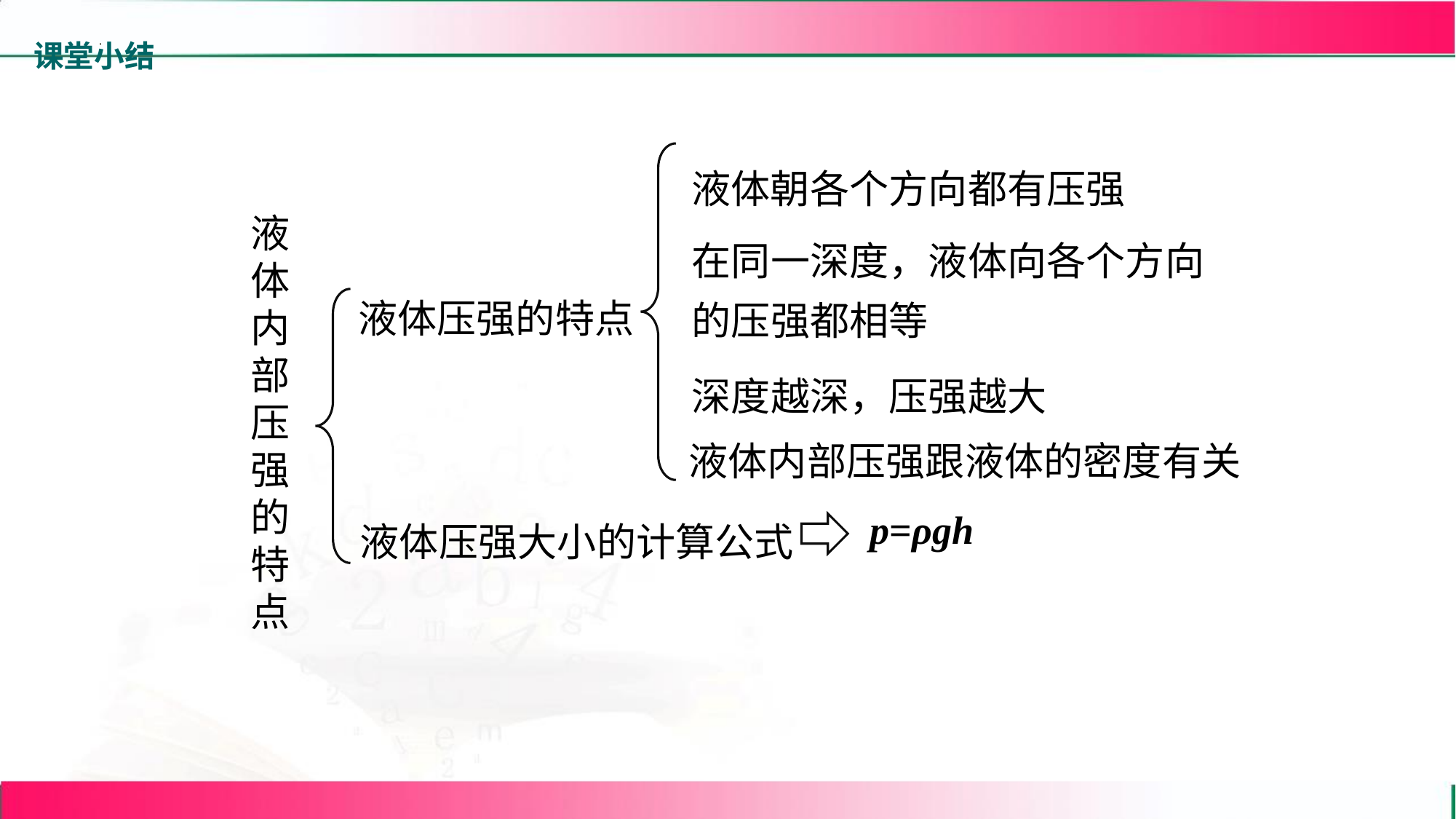

课堂小结

液体朝各个方向都有压强
液体内部压强
的特点
在同一深度，液体向各个方向的压强都相等
液体压强的特点

深度越深，压强越大
液体内部压强跟液体的密度有关
p=ρgh
液体压强大小的计算公式